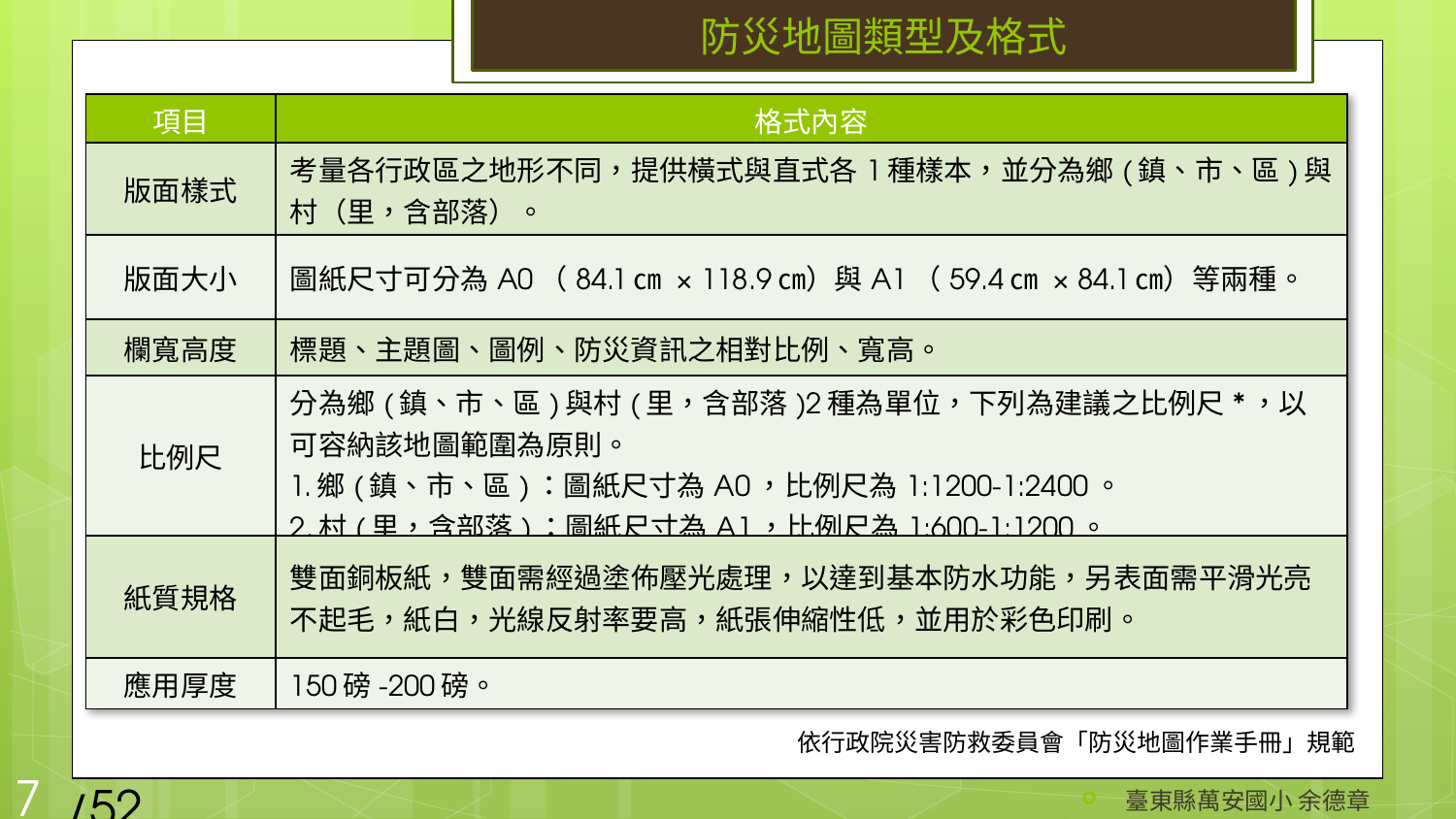

# 防災地圖類型及格式

| 項目 | 格式內容 |
| --- | --- |
| 版面樣式 | 考量各行政區之地形不同，提供橫式與直式各1種樣本，並分為鄉(鎮、市、區)與村（里，含部落）。 |
| 版面大小 | 圖紙尺寸可分為A0（84.1㎝ × 118.9㎝）與A1（59.4㎝ × 84.1㎝）等兩種。 |
| 欄寬高度 | 標題、主題圖、圖例、防災資訊之相對比例、寬高。 |
| 比例尺 | 分為鄉(鎮、市、區)與村(里，含部落)2種為單位，下列為建議之比例尺\*，以可容納該地圖範圍為原則。 1.鄉(鎮、市、區)：圖紙尺寸為A0，比例尺為1:1200-1:2400。 2.村(里，含部落)：圖紙尺寸為A1，比例尺為1:600-1:1200。 |
| 紙質規格 | 雙面銅板紙，雙面需經過塗佈壓光處理，以達到基本防水功能，另表面需平滑光亮不起毛，紙白，光線反射率要高，紙張伸縮性低，並用於彩色印刷。 |
| 應用厚度 | 150磅-200磅。 |
依行政院災害防救委員會「防災地圖作業手冊」規範
/52
7
臺東縣萬安國小 余德章